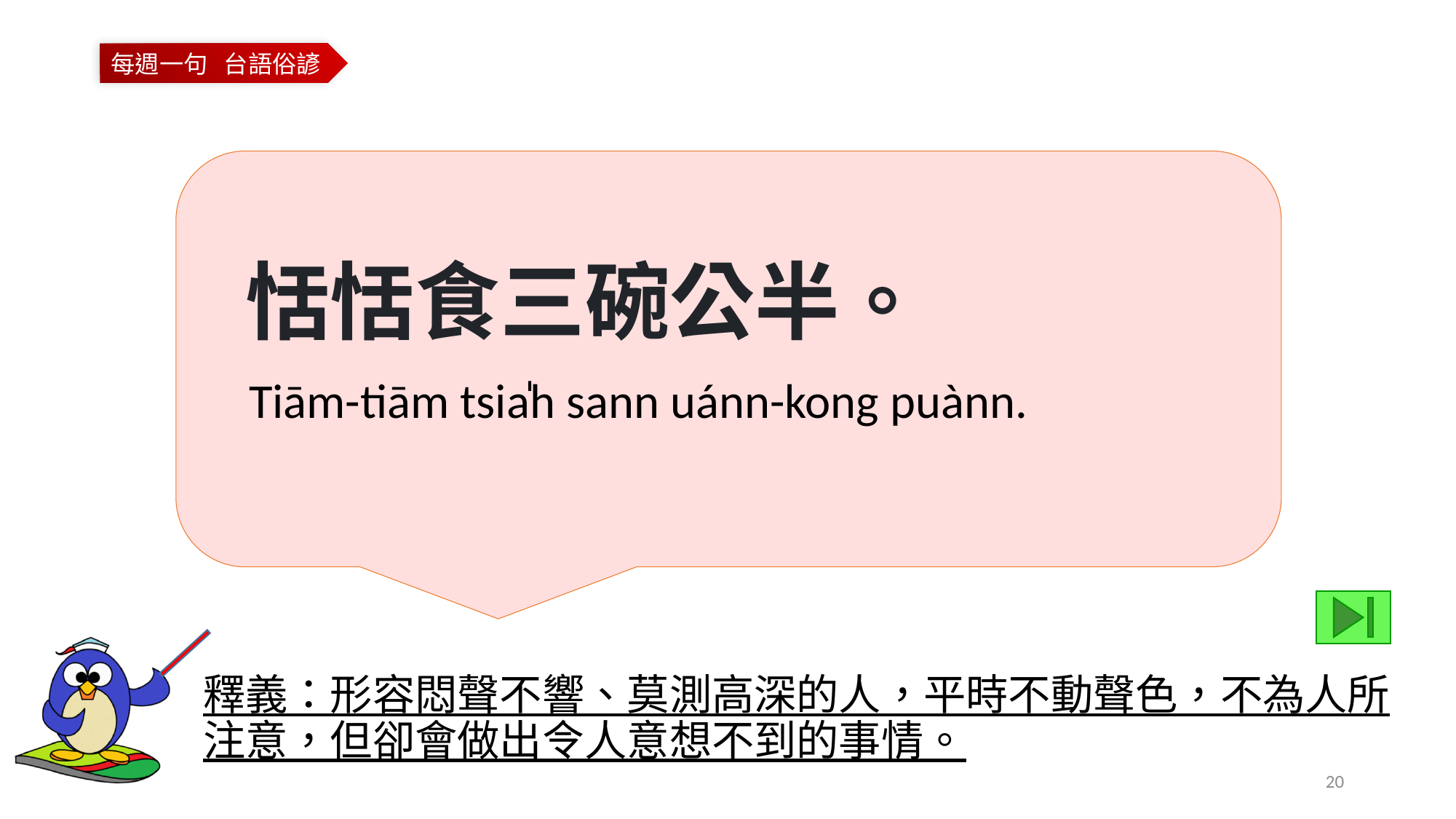

恬恬食三碗公半。
Tiām-tiām tsia̍h sann uánn-kong puànn.

釋義：形容悶聲不響、莫測高深的人，平時不動聲色，不為人所注意，但卻會做出令人意想不到的事情。
20